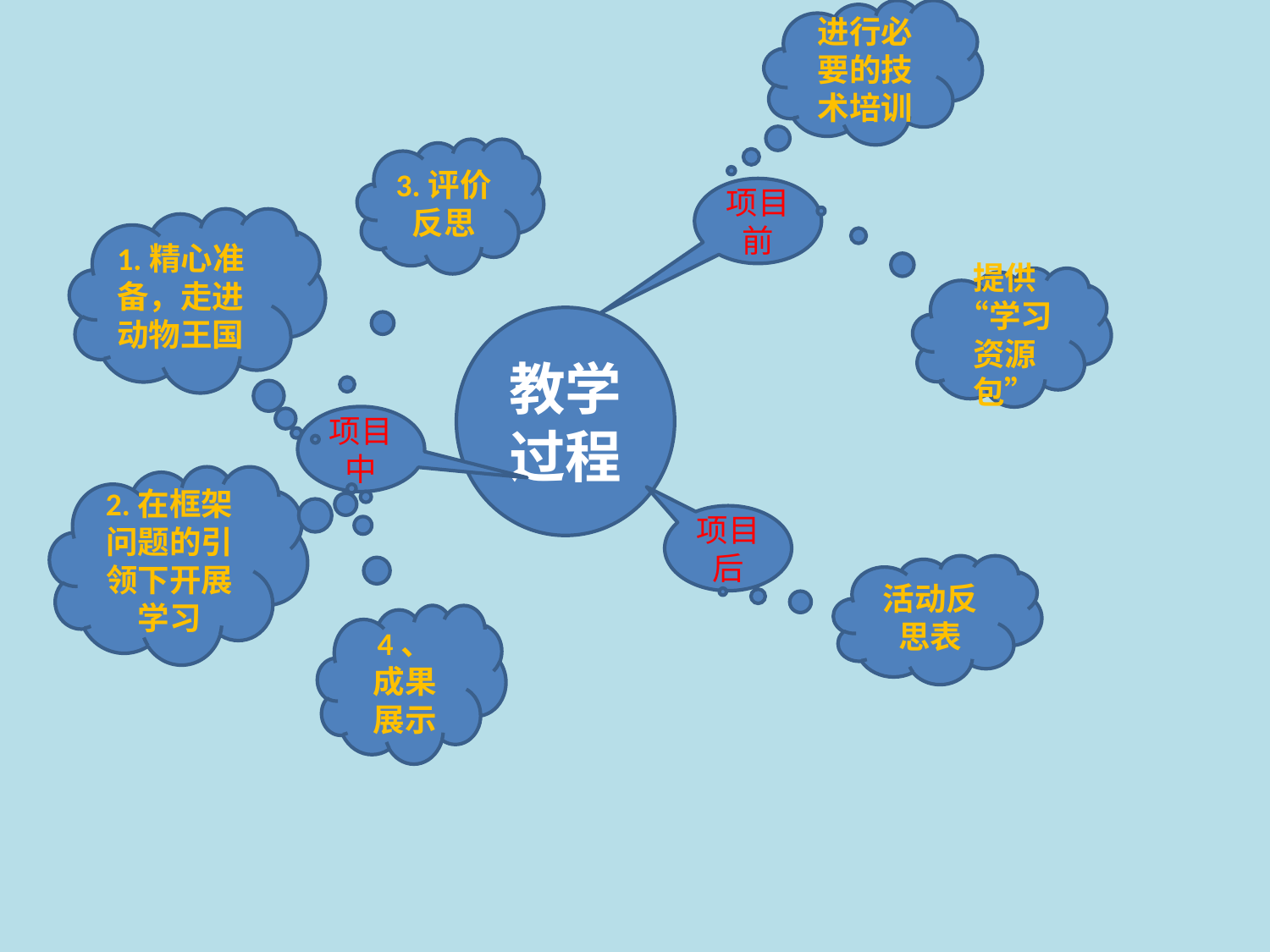

进行必要的技术培训
3.评价反思
项目前
1.精心准备，走进动物王国
提供“学习资源包”
教学过程
项目中
2.在框架问题的引领下开展学习
项目后
活动反思表
4、
成果
展示